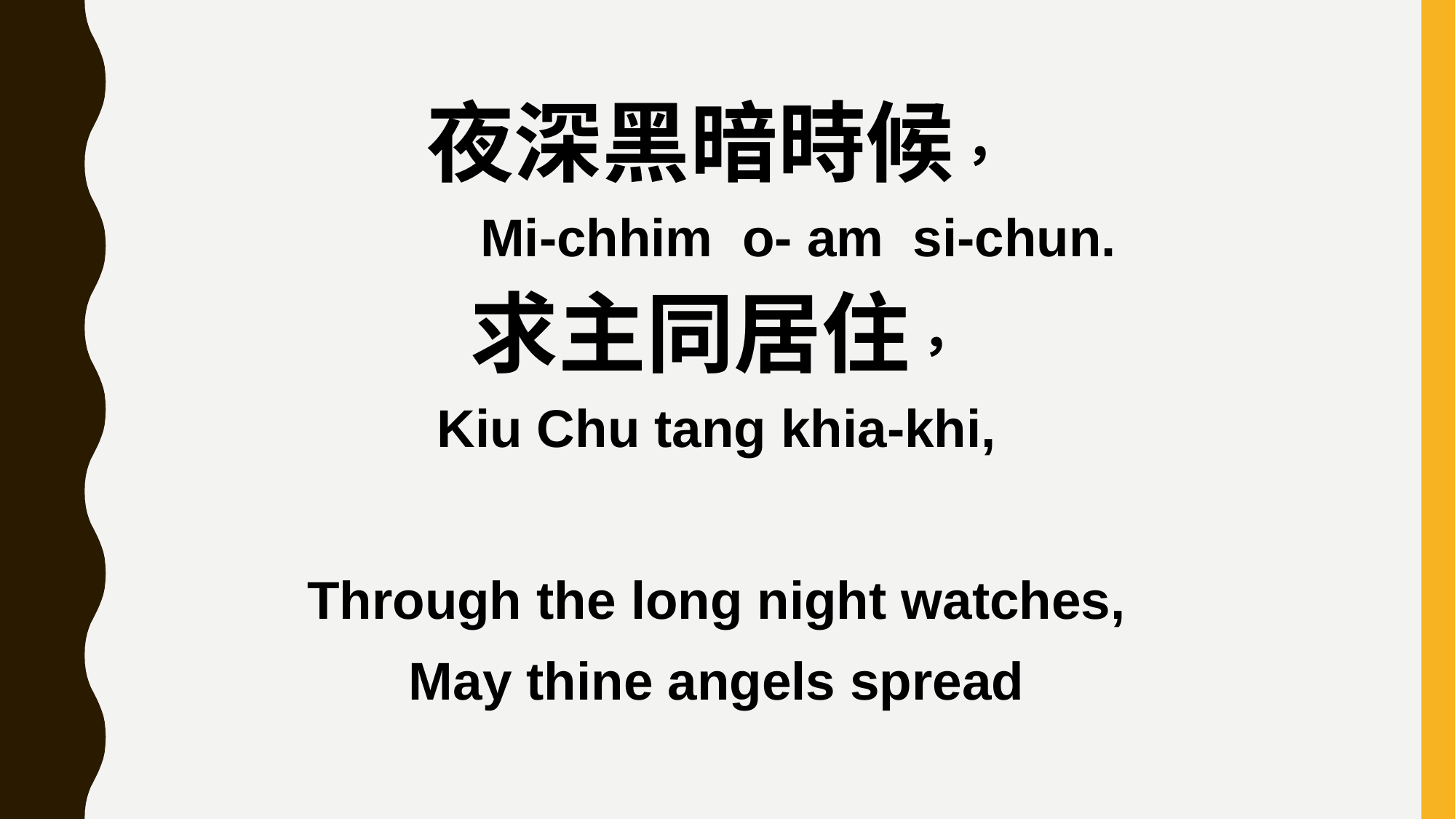

夜深黑暗時候，
                     Mi-chhim  o- am  si-chun.
求主同居住，
Kiu Chu tang khia-khi,

Through the long night watches,
May thine angels spread